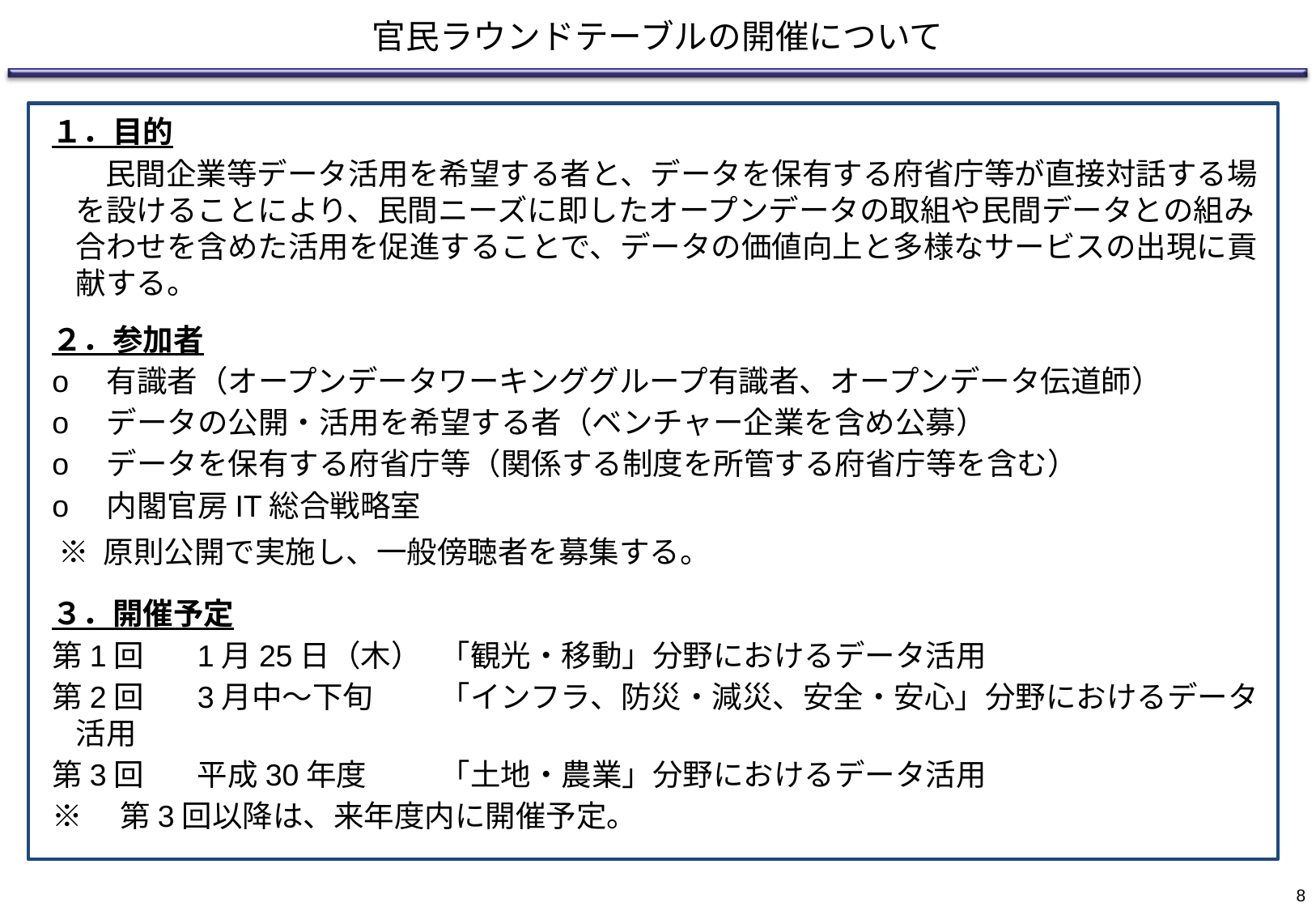

# 官民ラウンドテーブルの開催について
１．目的
　民間企業等データ活用を希望する者と、データを保有する府省庁等が直接対話する場を設けることにより、民間ニーズに即したオープンデータの取組や民間データとの組み合わせを含めた活用を促進することで、データの価値向上と多様なサービスの出現に貢献する。
２．参加者
ο　有識者（オープンデータワーキンググループ有識者、オープンデータ伝道師）
ο　データの公開・活用を希望する者（ベンチャー企業を含め公募）
ο　データを保有する府省庁等（関係する制度を所管する府省庁等を含む）
ο　内閣官房IT総合戦略室
 ※ 原則公開で実施し、一般傍聴者を募集する。
３．開催予定
第1回	1月25日（木）	「観光・移動」分野におけるデータ活用
第2回	3月中～下旬	「インフラ、防災・減災、安全・安心」分野におけるデータ活用
第3回	平成30年度	「土地・農業」分野におけるデータ活用
※　第3回以降は、来年度内に開催予定。
8